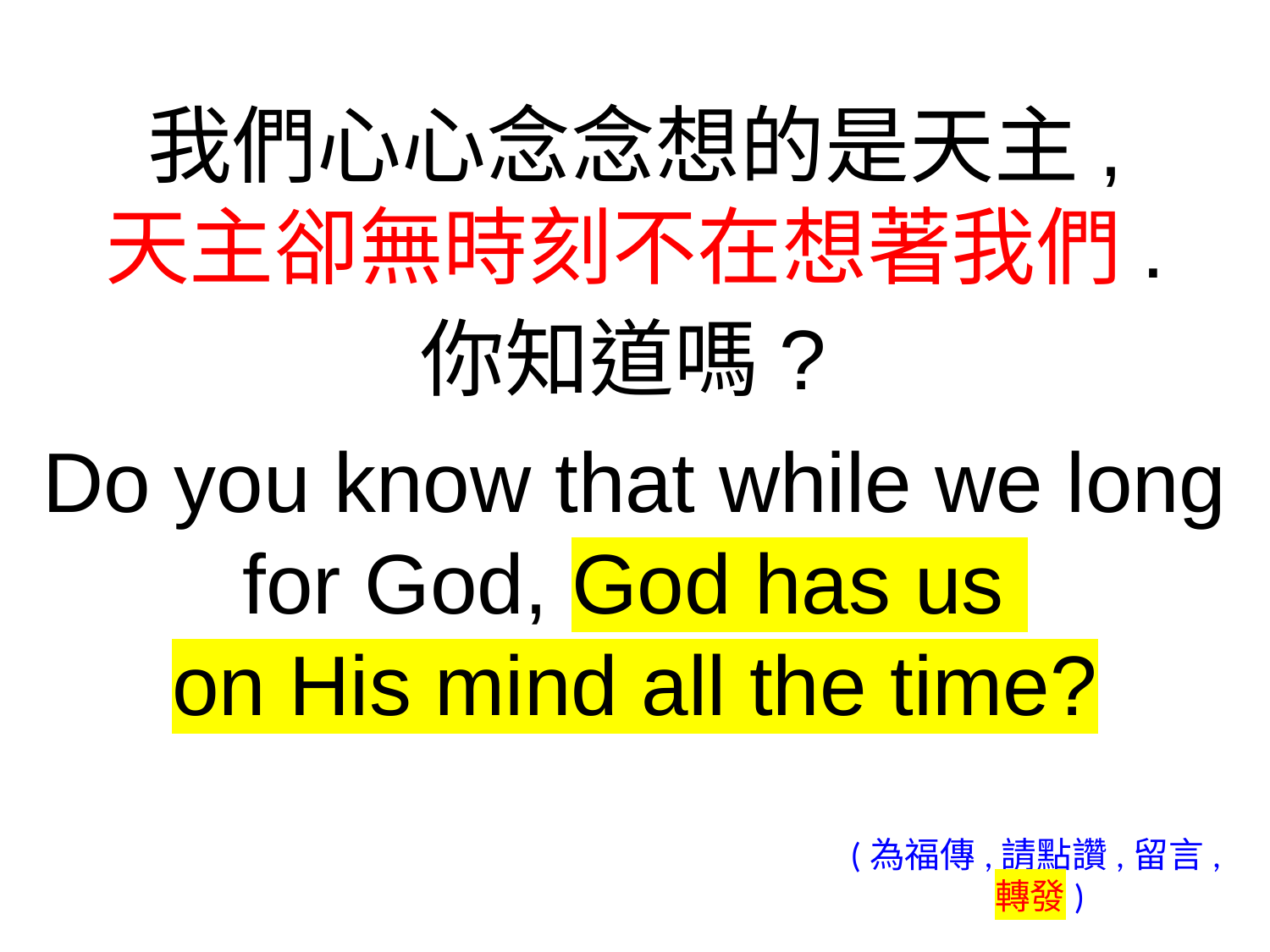

我們心心念念想的是天主,
天主卻無時刻不在想著我們.
你知道嗎?
Do you know that while we long for God, God has us
on His mind all the time?
(為福傳,請點讚,留言,轉發)